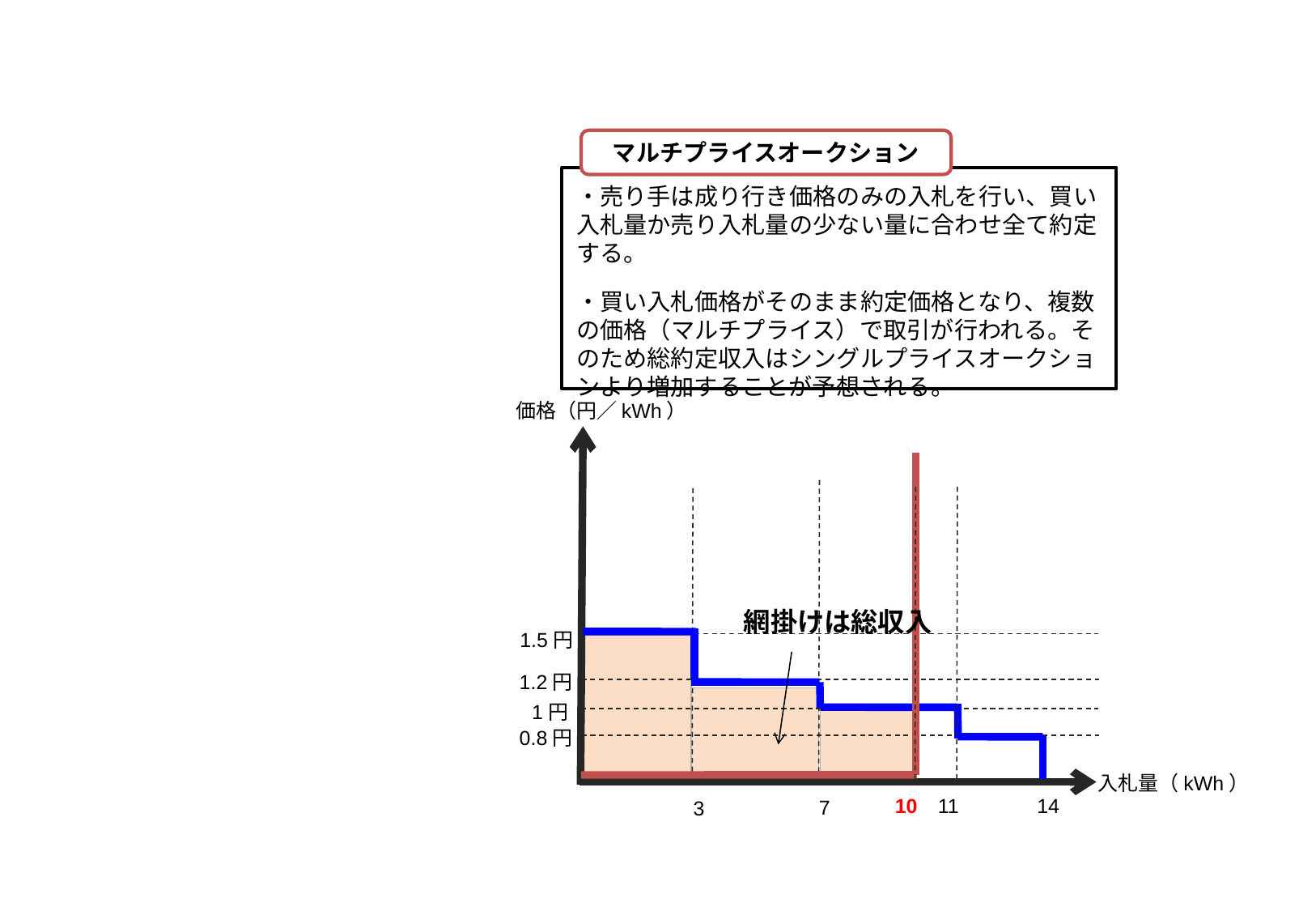

マルチプライスオークション
・売り手は成り行き価格のみの入札を行い、買い入札量か売り入札量の少ない量に合わせ全て約定する。
・買い入札価格がそのまま約定価格となり、複数の価格（マルチプライス）で取引が行われる。そのため総約定収入はシングルプライスオークションより増加することが予想される。
価格（円／kWh）
1.5円
1.2円
1円
0.8円
入札量（kWh）
10
11
14
7
3
網掛けは総収入